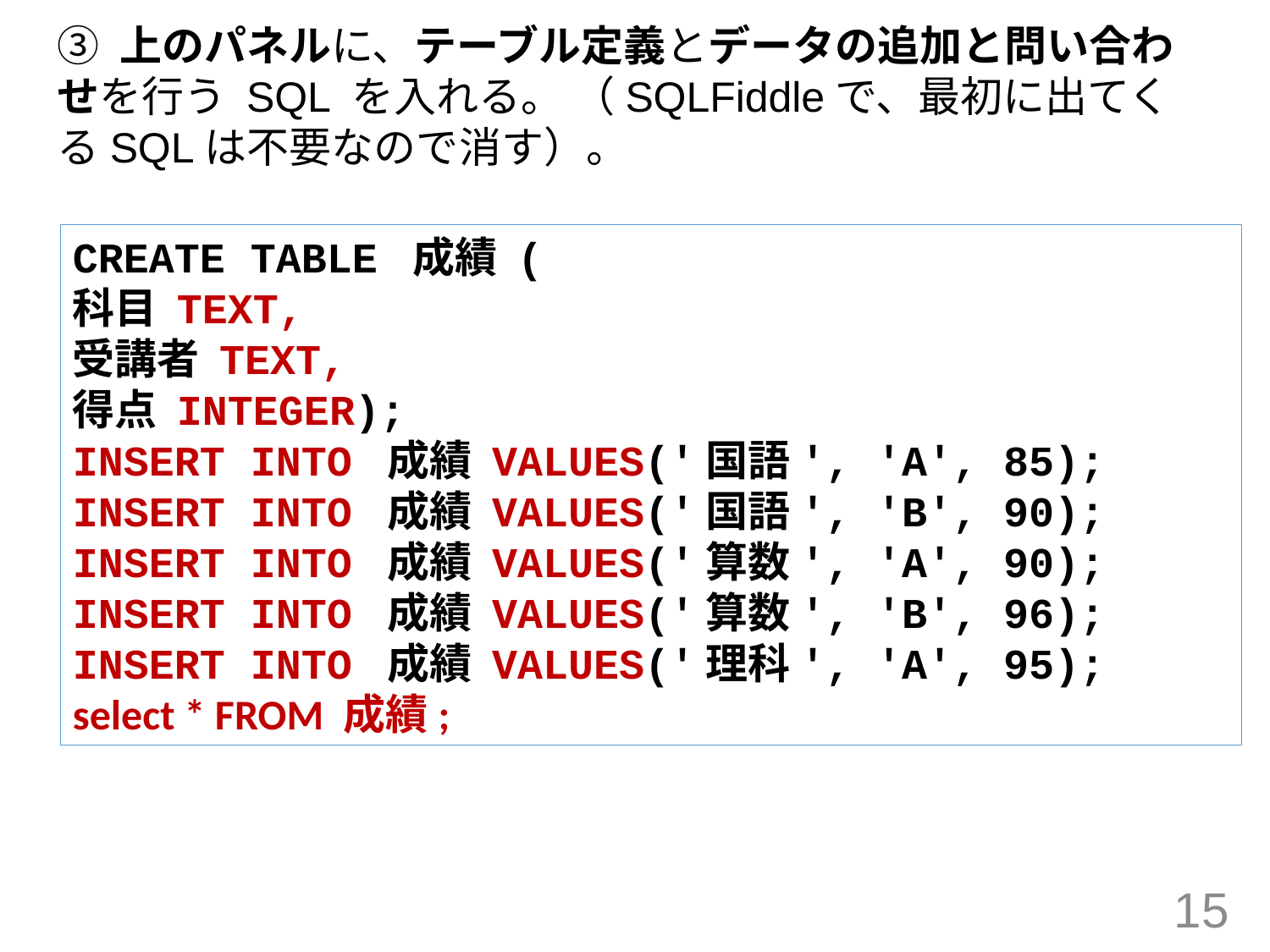

③ 上のパネルに、テーブル定義とデータの追加と問い合わせを行う SQL を入れる。 （SQLFiddleで、最初に出てくるSQLは不要なので消す）。

CREATE TABLE 成績 (
科目 TEXT,
受講者 TEXT,
得点 INTEGER);
INSERT INTO 成績 VALUES('国語', 'A', 85);
INSERT INTO 成績 VALUES('国語', 'B', 90);
INSERT INTO 成績 VALUES('算数', 'A', 90);
INSERT INTO 成績 VALUES('算数', 'B', 96);
INSERT INTO 成績 VALUES('理科', 'A', 95);
select * FROM 成績;
15